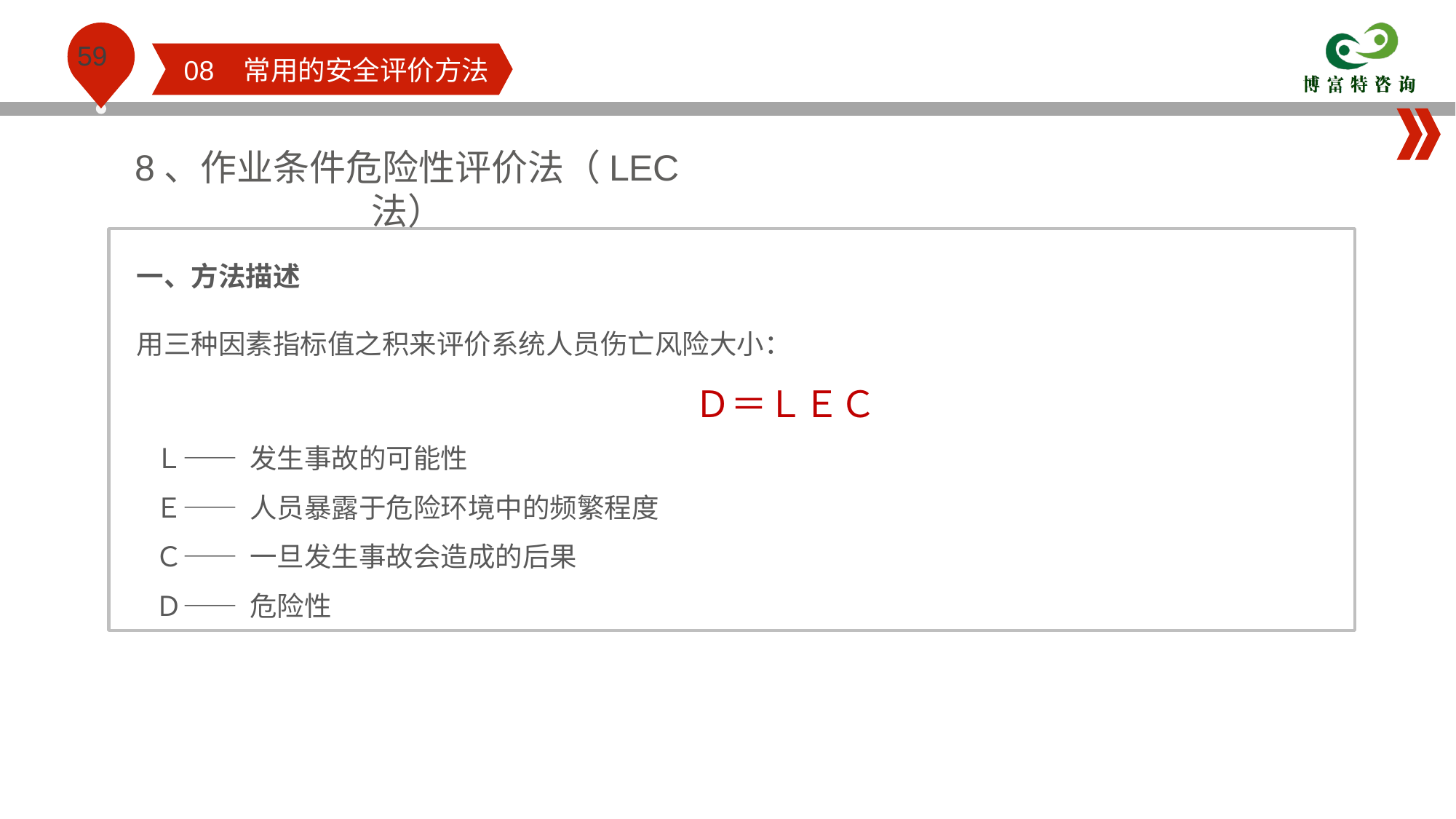

08   常用的安全评价方法
8、作业条件危险性评价法（LEC法）

一、方法描述
用三种因素指标值之积来评价系统人员伤亡风险大小：
            Ｄ＝ＬＥＣ
  Ｌ——  发生事故的可能性
  Ｅ——  人员暴露于危险环境中的频繁程度
  Ｃ——  一旦发生事故会造成的后果
  Ｄ——  危险性